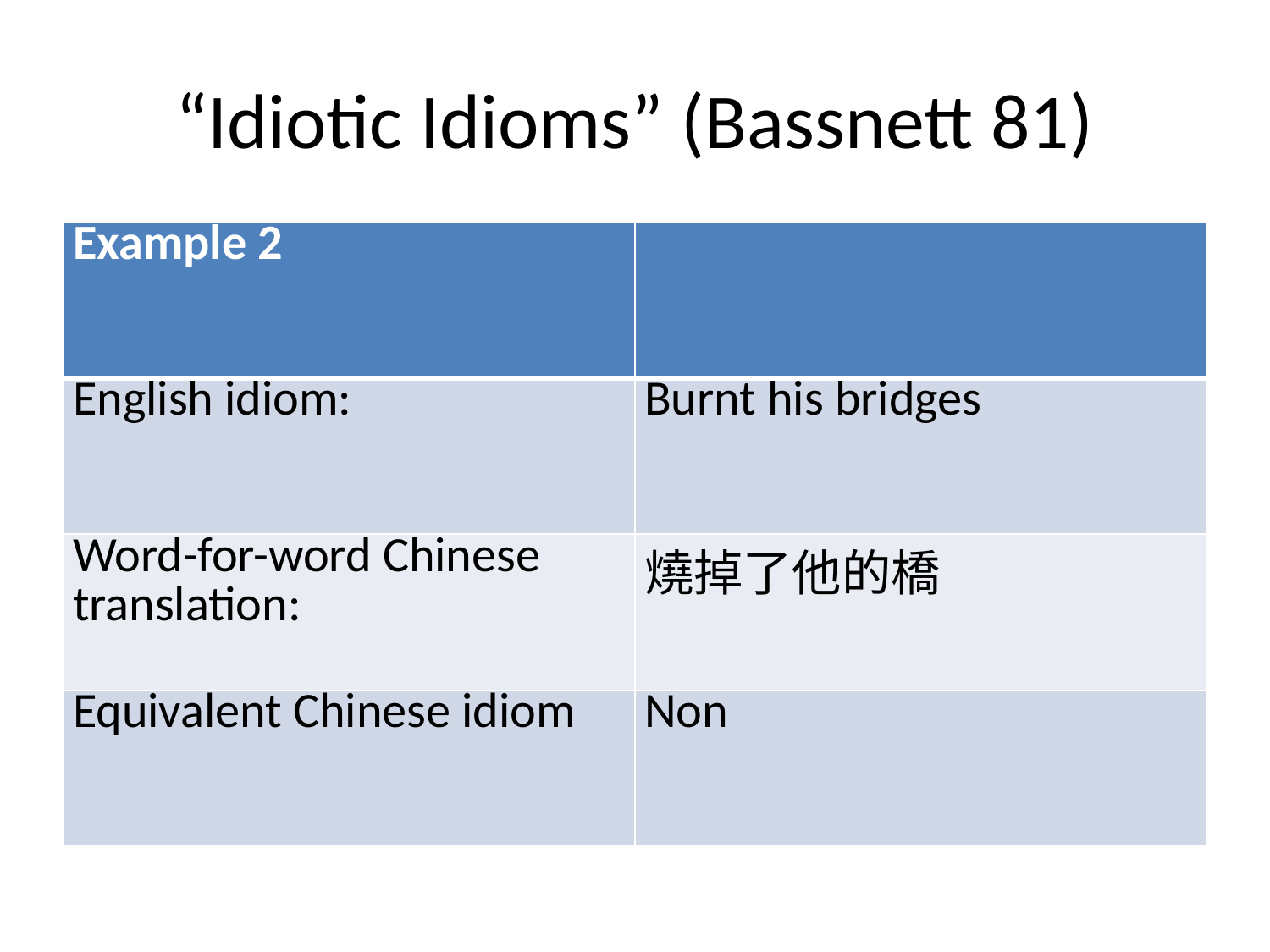

# “Idiotic Idioms” (Bassnett 81)
| Example 2 |  |
| --- | --- |
| English idiom: | Burnt his bridges |
| Word-for-word Chinese translation: | 燒掉了他的橋 |
| Equivalent Chinese idiom | Non |